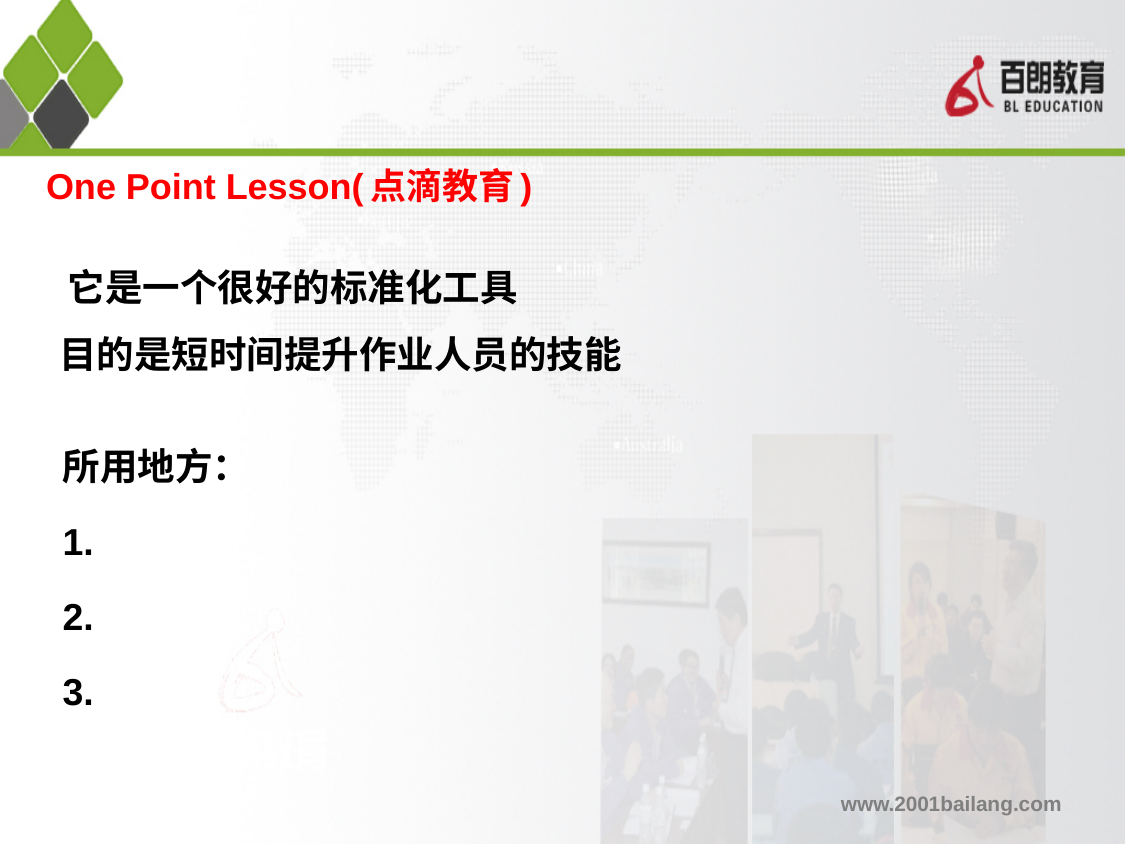

# One Point Lesson(点滴教育)
   它是一个很好的标准化工具
  目的是短时间提升作业人员的技能
所用地方：
1.
2.
3.